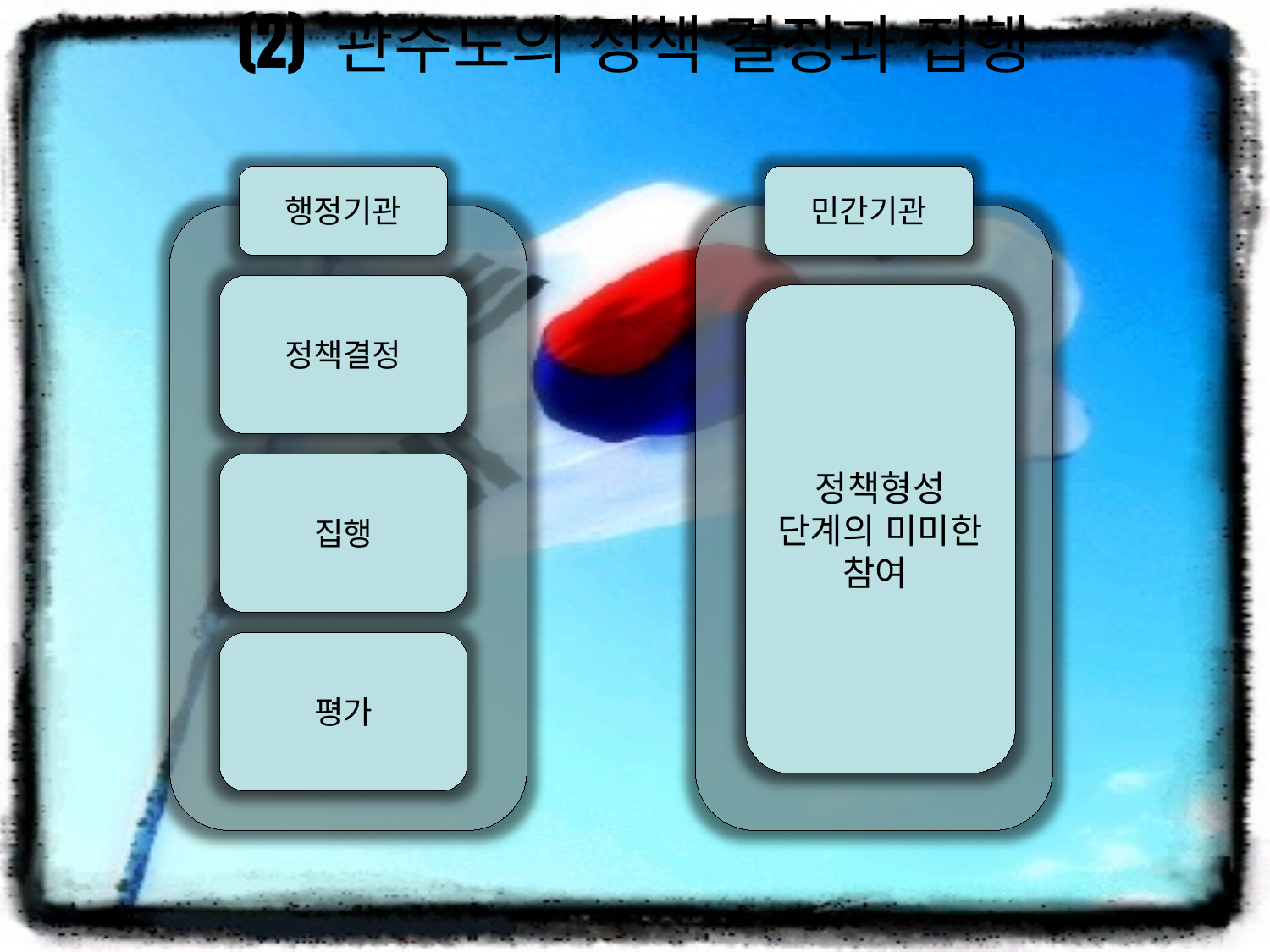

# (2) 관주도의 정책 결정과 집행
행정기관
민간기관

정책결정
정책형성 단계의 미미한 참여
집행
평가